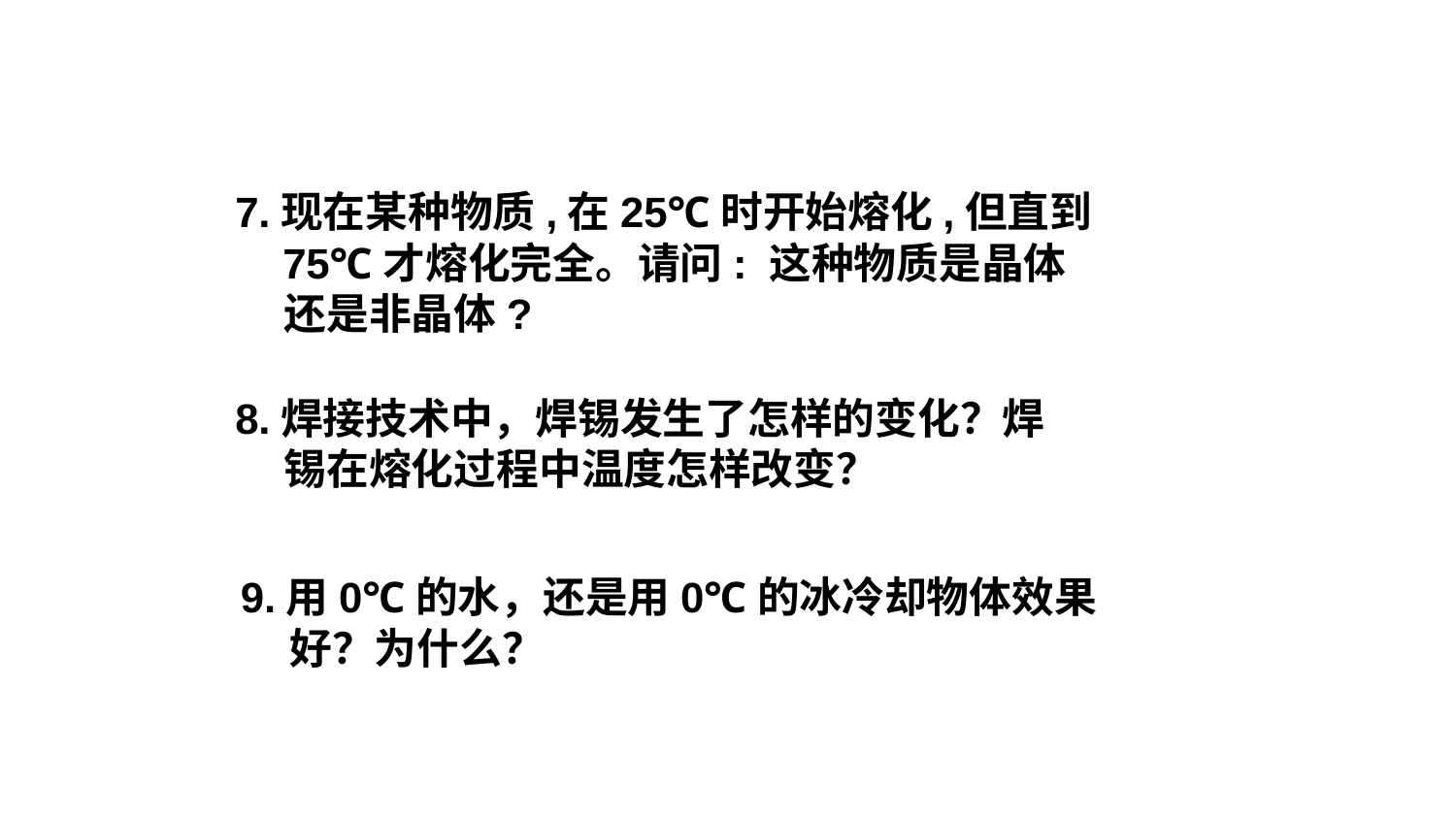

7.现在某种物质,在25℃时开始熔化,但直到
    75℃才熔化完全。请问: 这种物质是晶体
    还是非晶体?
8.焊接技术中，焊锡发生了怎样的变化？焊
    锡在熔化过程中温度怎样改变？
9.用0℃的水，还是用0℃的冰冷却物体效果
    好？为什么？